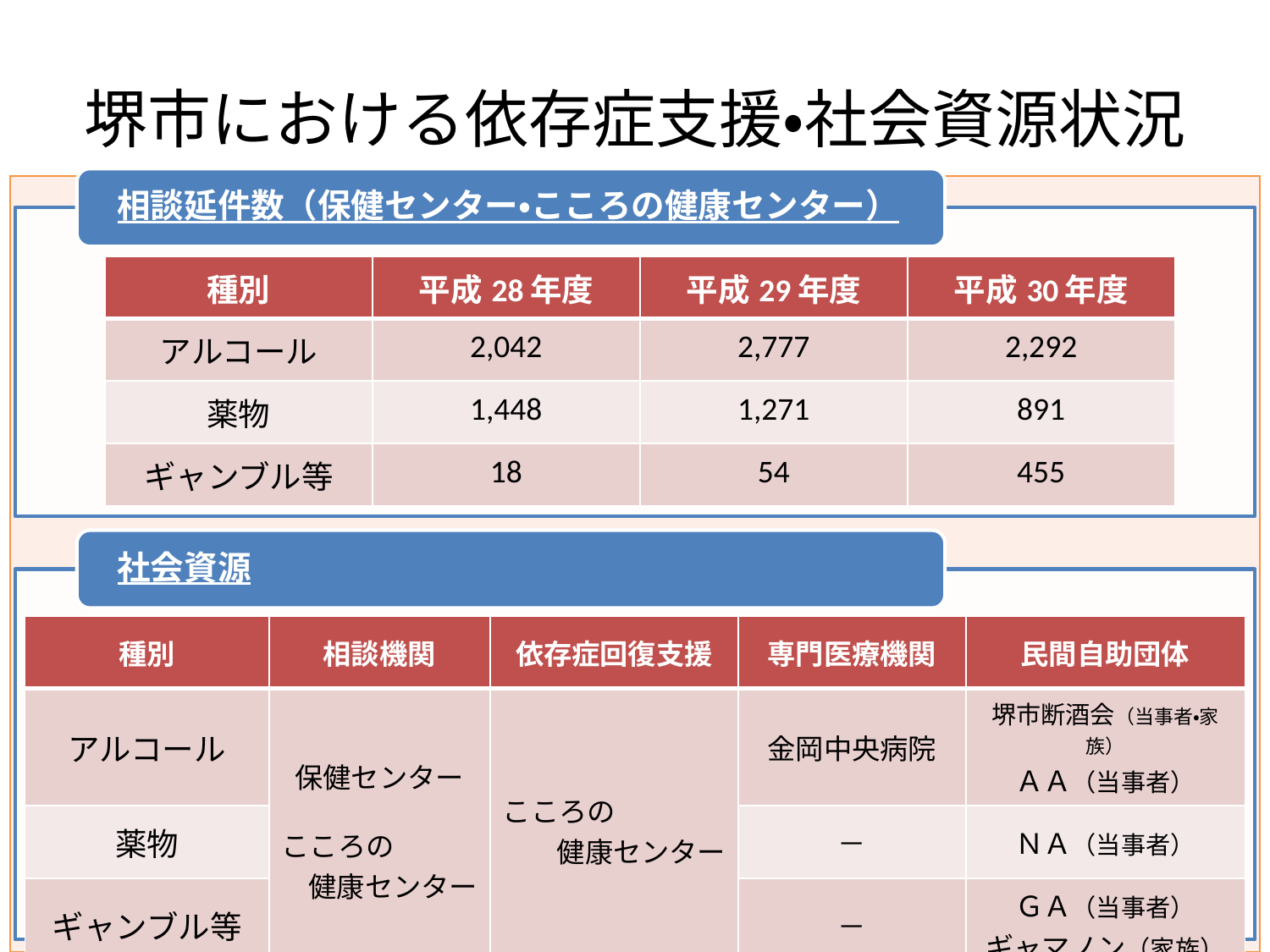

# 堺市における依存症支援・社会資源状況

相談延件数（保健センター・こころの健康センター）

社会資源
|  |
| --- |
| 種別 | 平成28年度 | 平成29年度 | 平成30年度 |
| --- | --- | --- | --- |
| アルコール | 2,042 | 2,777 | 2,292 |
| 薬物 | 1,448 | 1,271 | 891 |
| ギャンブル等 | 18 | 54 | 455 |
| 種別 | 相談機関 | 依存症回復支援 | 専門医療機関 | 民間自助団体 |
| --- | --- | --- | --- | --- |
| アルコール | 保健センター こころの 健康センター | こころの 健康センター | 金岡中央病院 | 堺市断酒会（当事者・家族） ＡＡ（当事者） |
| 薬物 |  |  | － | ＮＡ（当事者） |
| ギャンブル等 |  |  | － | ＧＡ（当事者） ギャマノン（家族） |
5